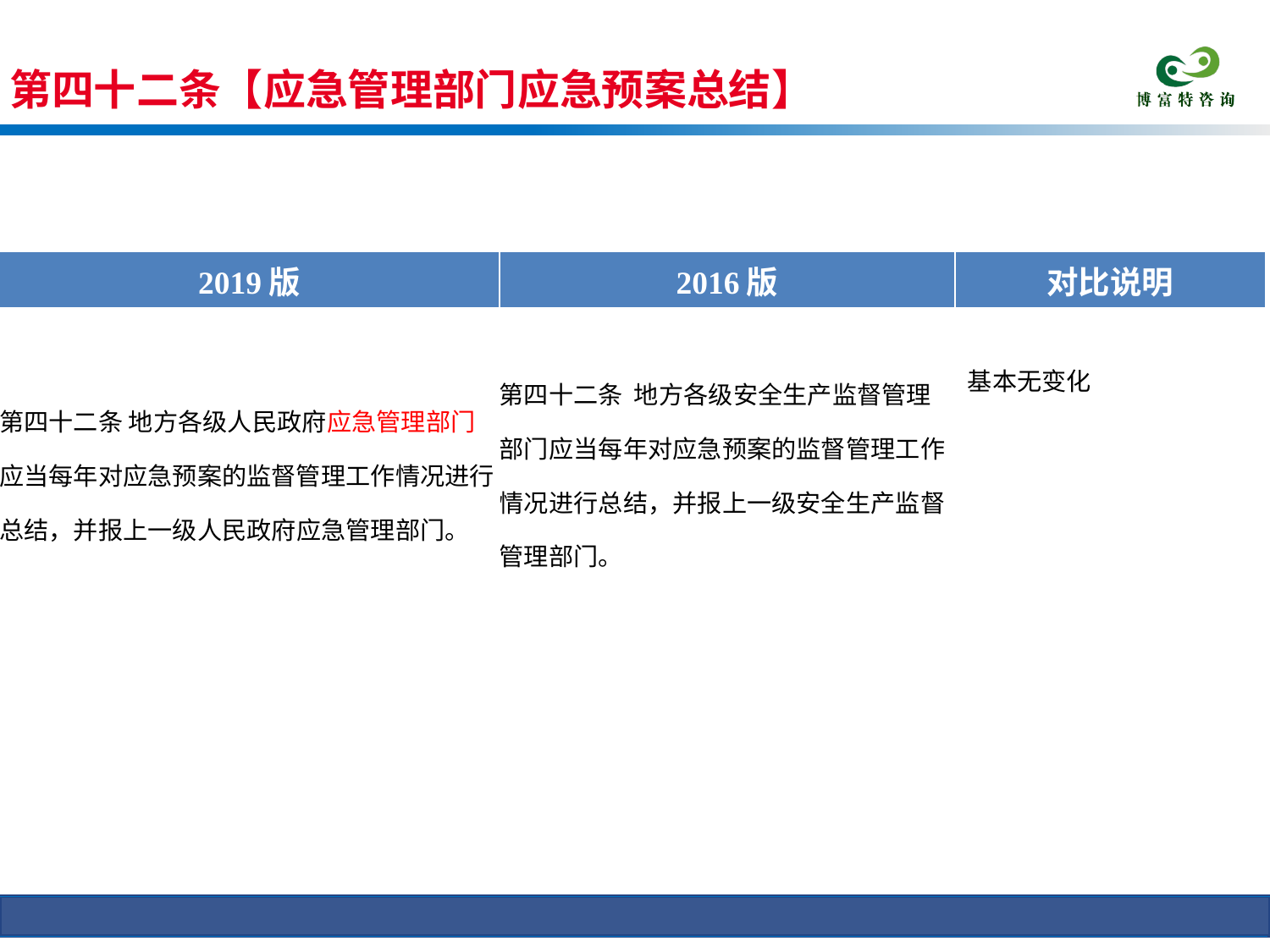

第四十二条【应急管理部门应急预案总结】
条文对比
| 2019版 | 2016版 | 对比说明 |
| --- | --- | --- |
| 第四十二条 地方各级人民政府应急管理部门应当每年对应急预案的监督管理工作情况进行总结，并报上一级人民政府应急管理部门。 | 第四十二条 地方各级安全生产监督管理部门应当每年对应急预案的监督管理工作情况进行总结，并报上一级安全生产监督管理部门。 | 基本无变化 |